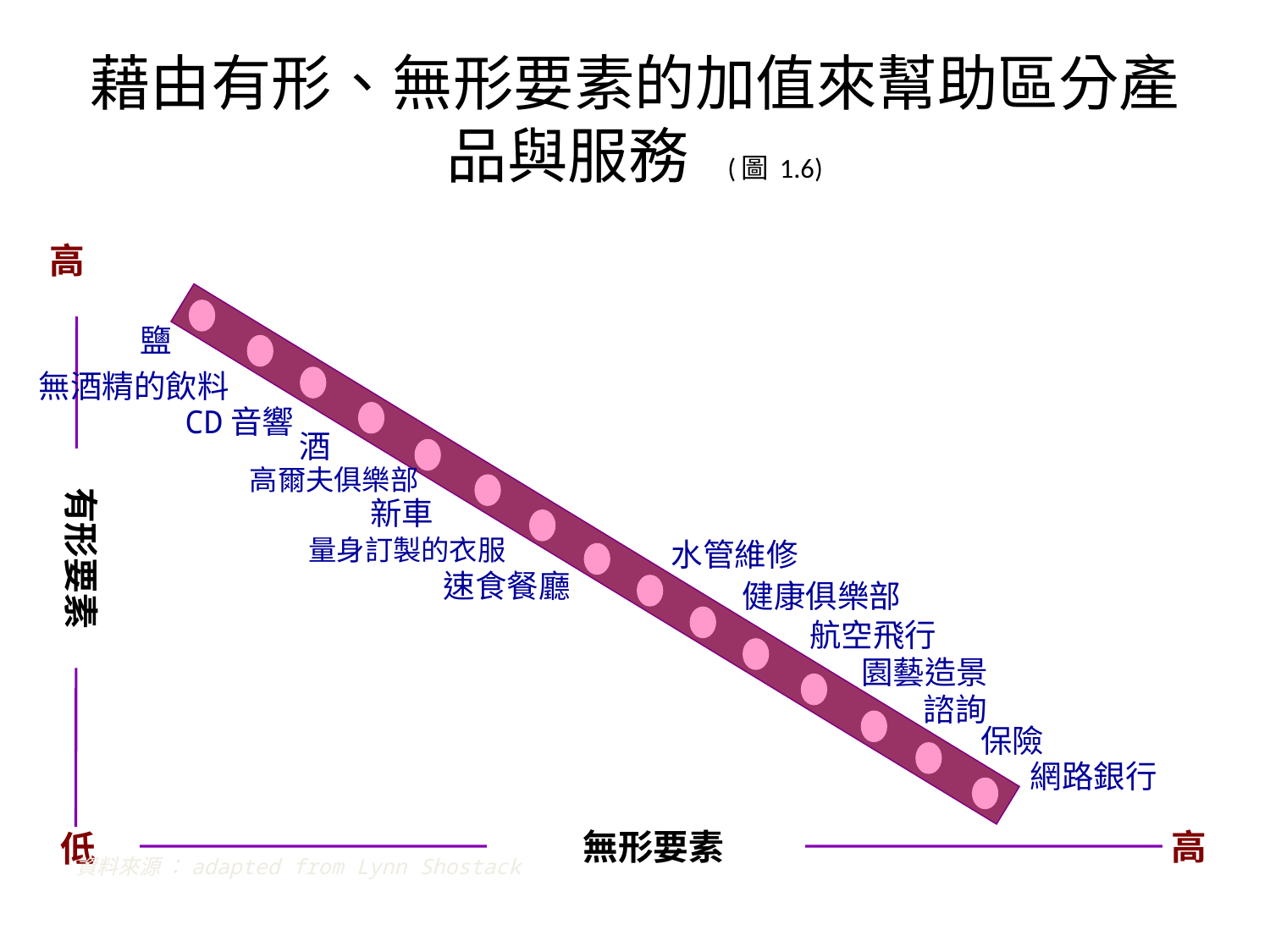

# 藉由有形、無形要素的加值來幫助區分產品與服務  (圖 1.6)

高

鹽

無酒精的飲料

CD音響

酒

有形要素
高爾夫俱樂部

新車

量身訂製的衣服
水管維修

速食餐廳
健康俱樂部

航空飛行

園藝造景

諮詢

保險

網路銀行

無形要素
高
低

資料來源 ：adapted from Lynn Shostack